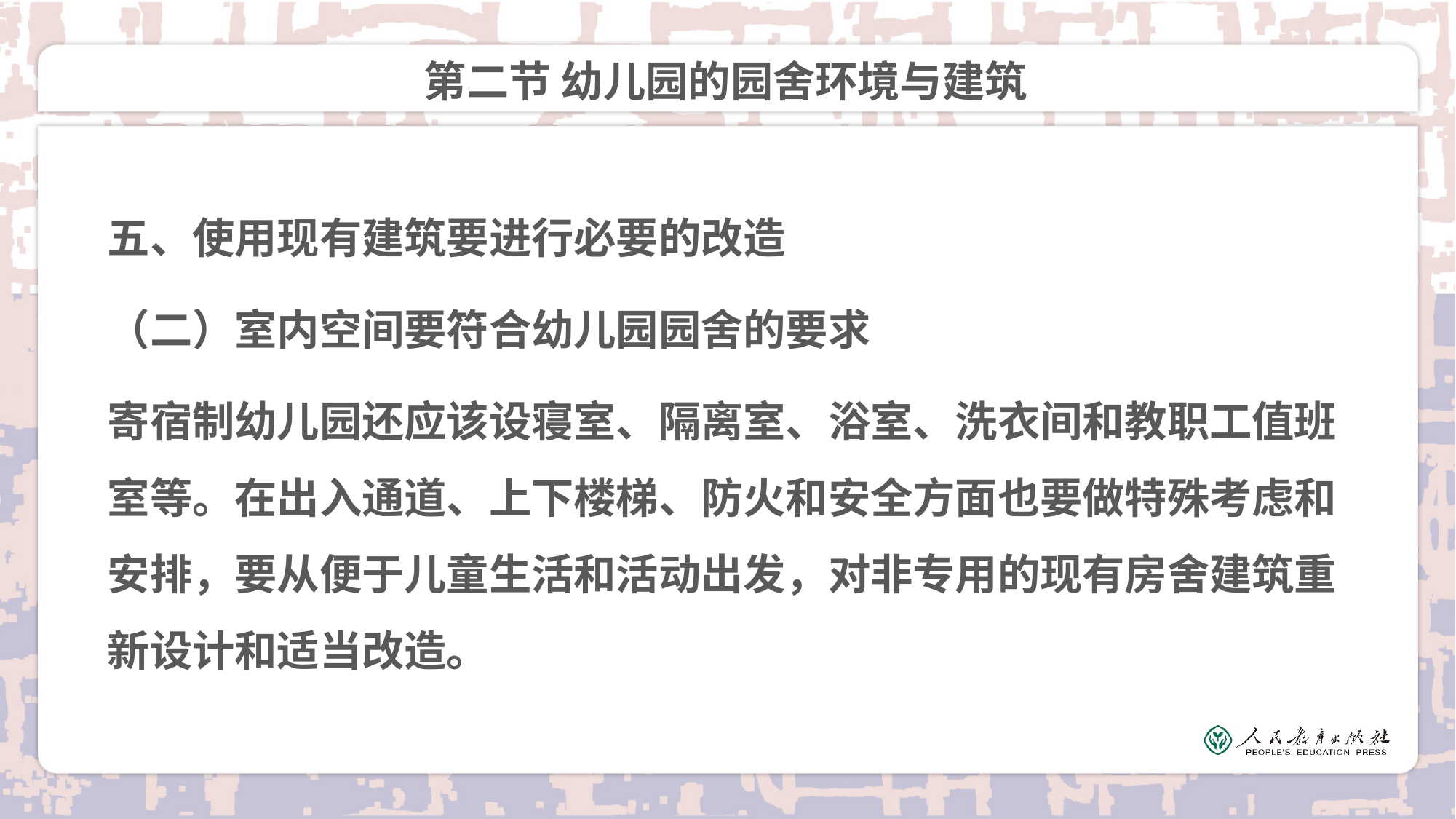

# 第二节 幼儿园的园舍环境与建筑
五、使用现有建筑要进行必要的改造
（二）室内空间要符合幼儿园园舍的要求
寄宿制幼儿园还应该设寝室、隔离室、浴室、洗衣间和教职工值班室等。在出入通道、上下楼梯、防火和安全方面也要做特殊考虑和安排，要从便于儿童生活和活动出发，对非专用的现有房舍建筑重新设计和适当改造。